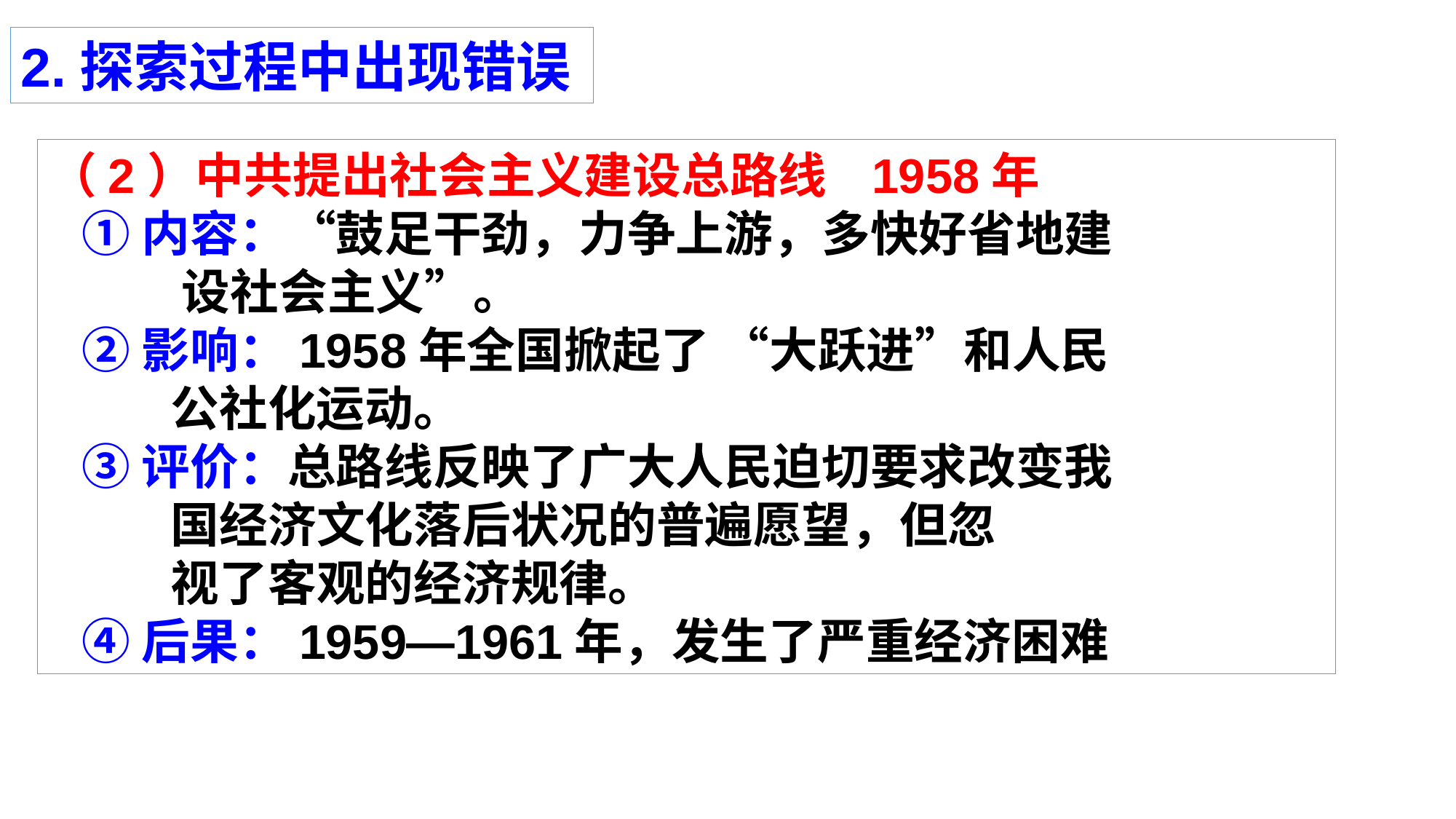

2.探索过程中出现错误
（2）中共提出社会主义建设总路线   1958年
   ①内容：“鼓足干劲，力争上游，多快好省地建
           设社会主义”。
   ②影响：1958年全国掀起了 “大跃进”和人民
          公社化运动。
   ③评价：总路线反映了广大人民迫切要求改变我
          国经济文化落后状况的普遍愿望，但忽
          视了客观的经济规律。
   ④后果：1959—1961年，发生了严重经济困难